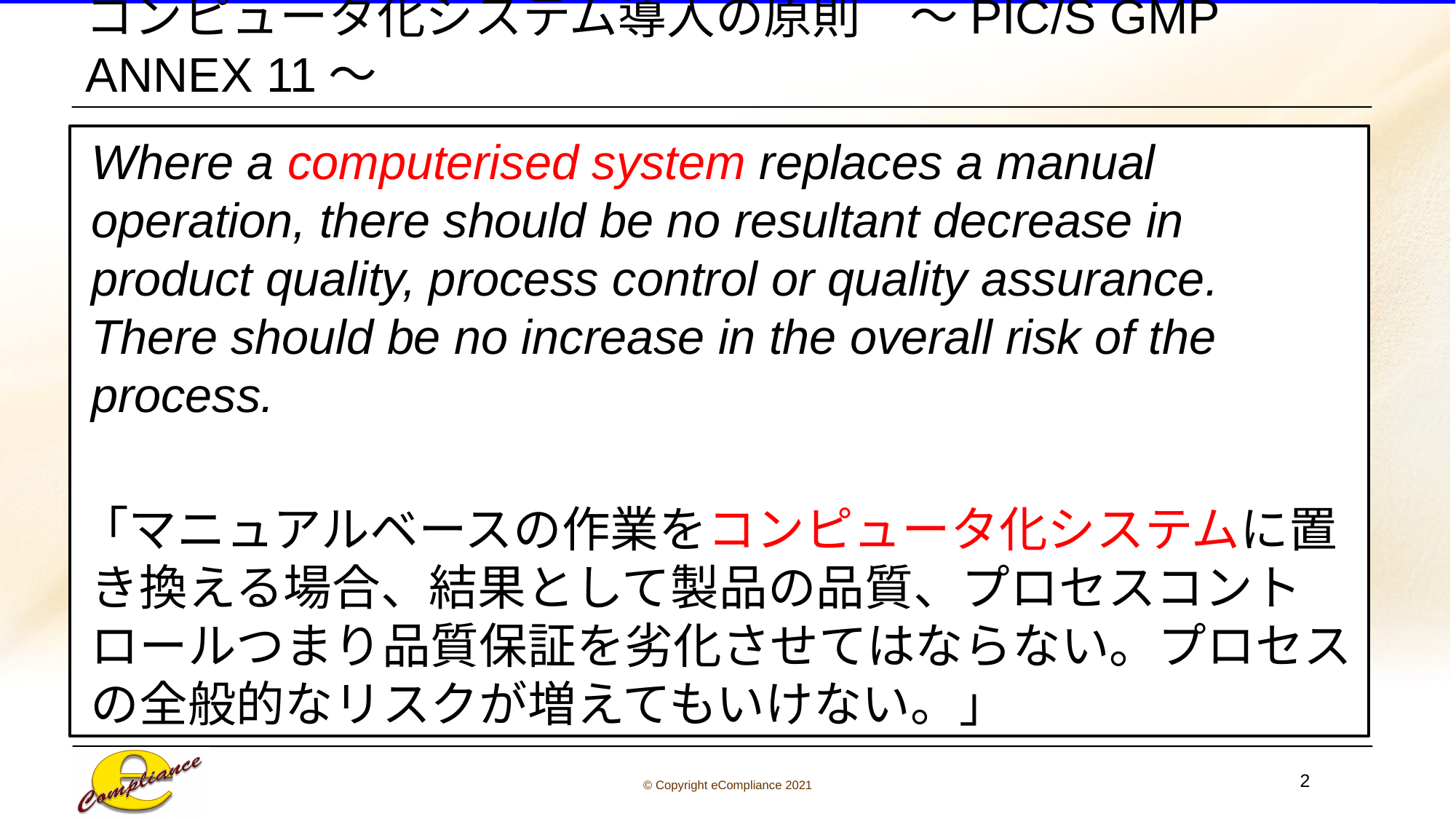

# コンピュータ化システム導入の原則　～PIC/S GMP ANNEX 11～
Where a computerised system replaces a manual operation, there should be no resultant decrease in product quality, process control or quality assurance. There should be no increase in the overall risk of the process.

「マニュアルベースの作業をコンピュータ化システムに置き換える場合、結果として製品の品質、プロセスコントロールつまり品質保証を劣化させてはならない。プロセスの全般的なリスクが増えてもいけない。」